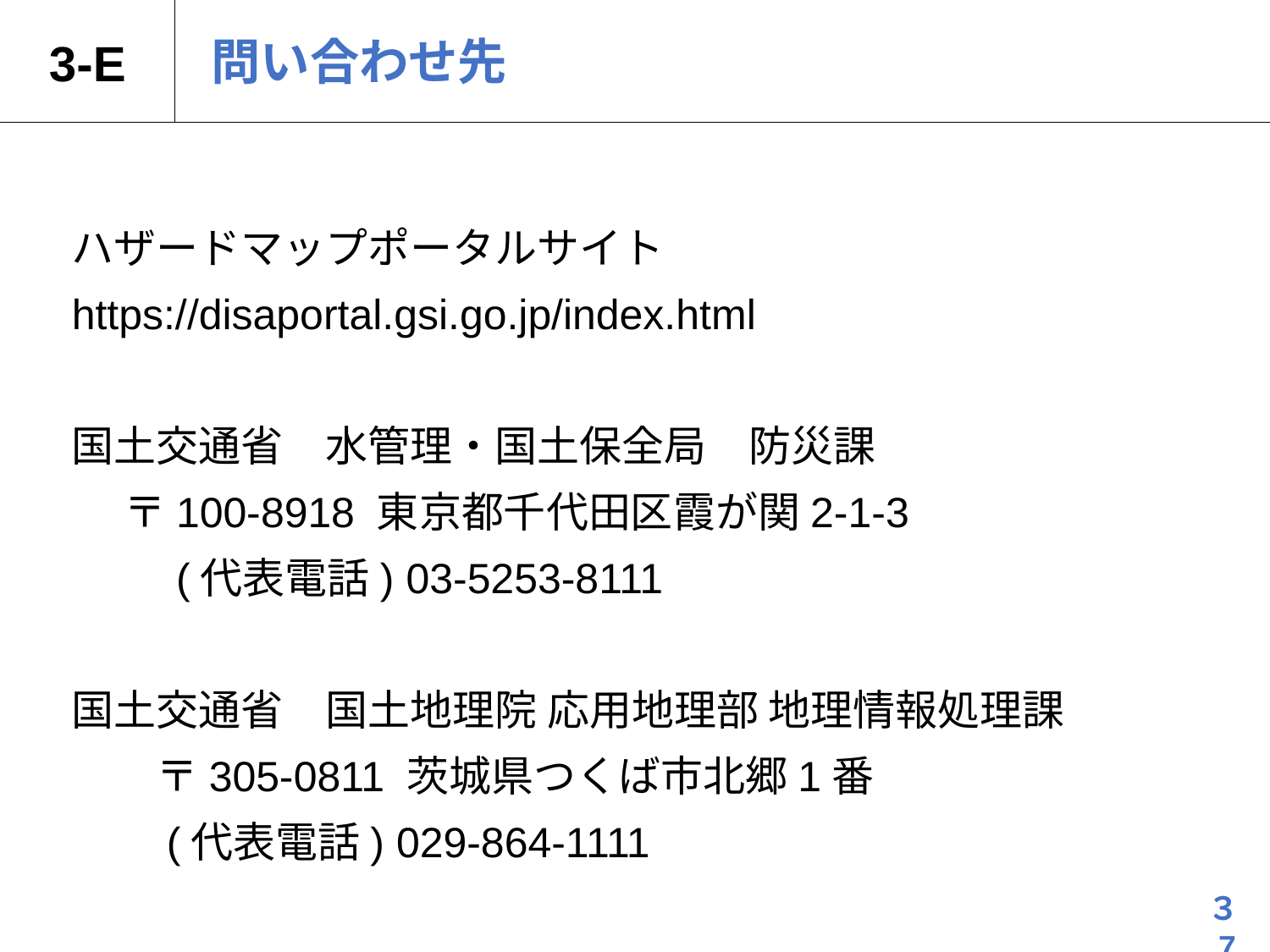

# 3-E
問い合わせ先
ハザードマップポータルサイト
https://disaportal.gsi.go.jp/index.html

国土交通省　水管理・国土保全局　防災課
　 〒100-8918 東京都千代田区霞が関2-1-3
　　 (代表電話) 03-5253-8111

国土交通省　国土地理院 応用地理部 地理情報処理課
　　〒305-0811 茨城県つくば市北郷1番
　　(代表電話) 029-864-1111
３7